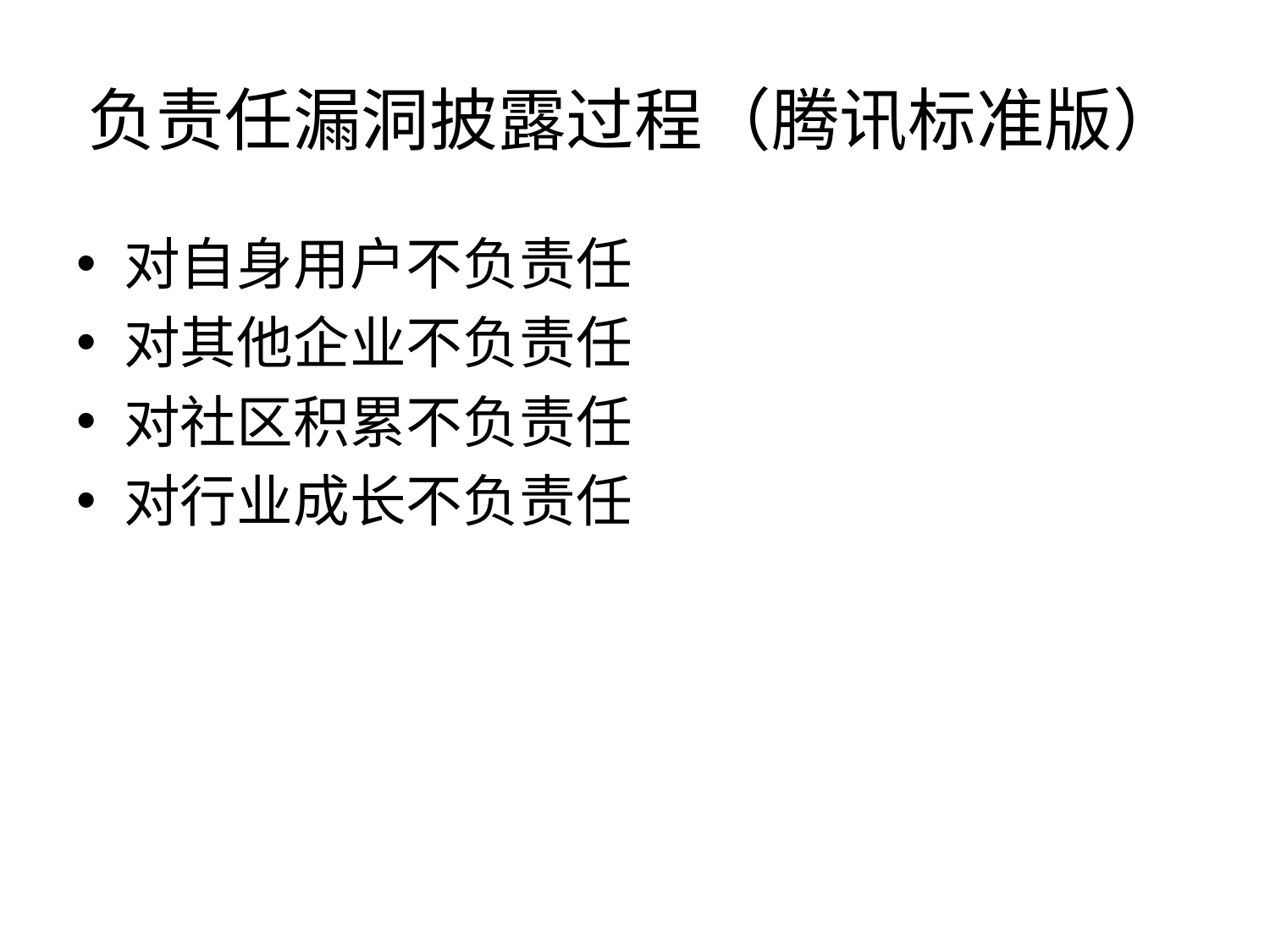

# 负责任漏洞披露过程（腾讯标准版）
对自身用户不负责任
对其他企业不负责任
对社区积累不负责任
对行业成长不负责任